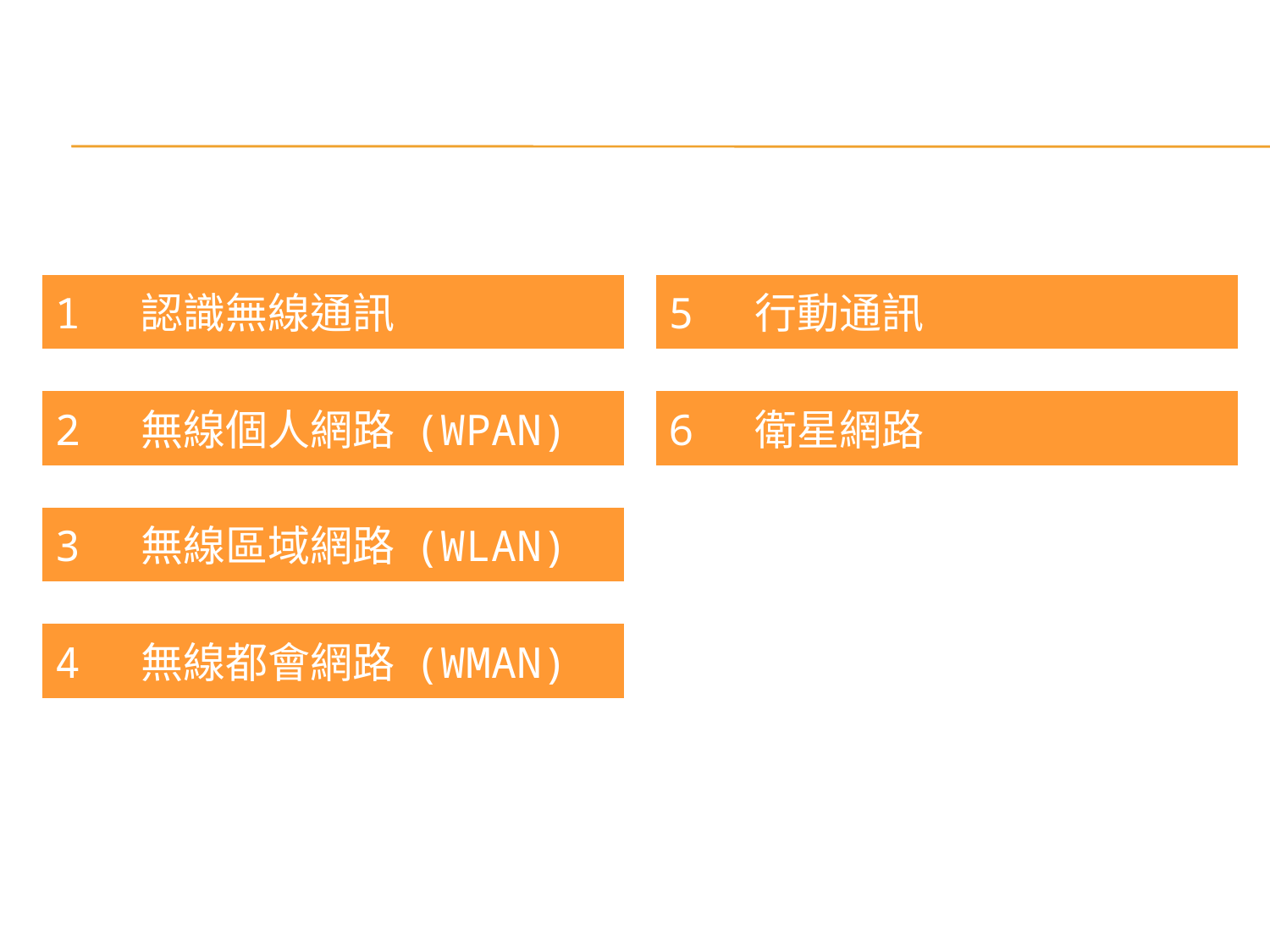

1  認識無線通訊
5  行動通訊
2  無線個人網路 (WPAN)
6  衛星網路
3  無線區域網路 (WLAN)
4  無線都會網路 (WMAN)